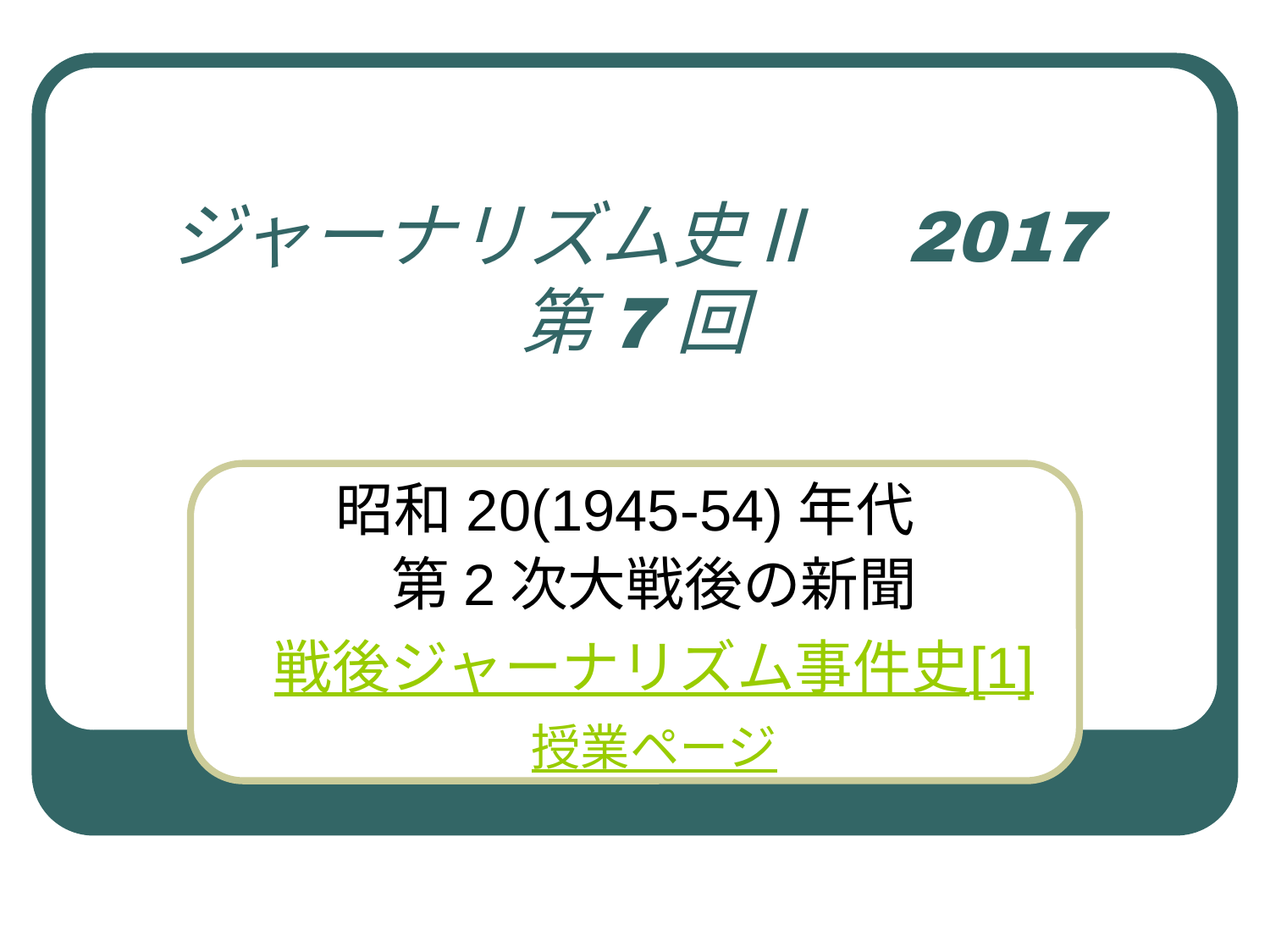

# ジャーナリズム史Ⅱ　2017 第7回
昭和20(1945-54)年代
第2次大戦後の新聞
戦後ジャーナリズム事件史[1]
授業ページ